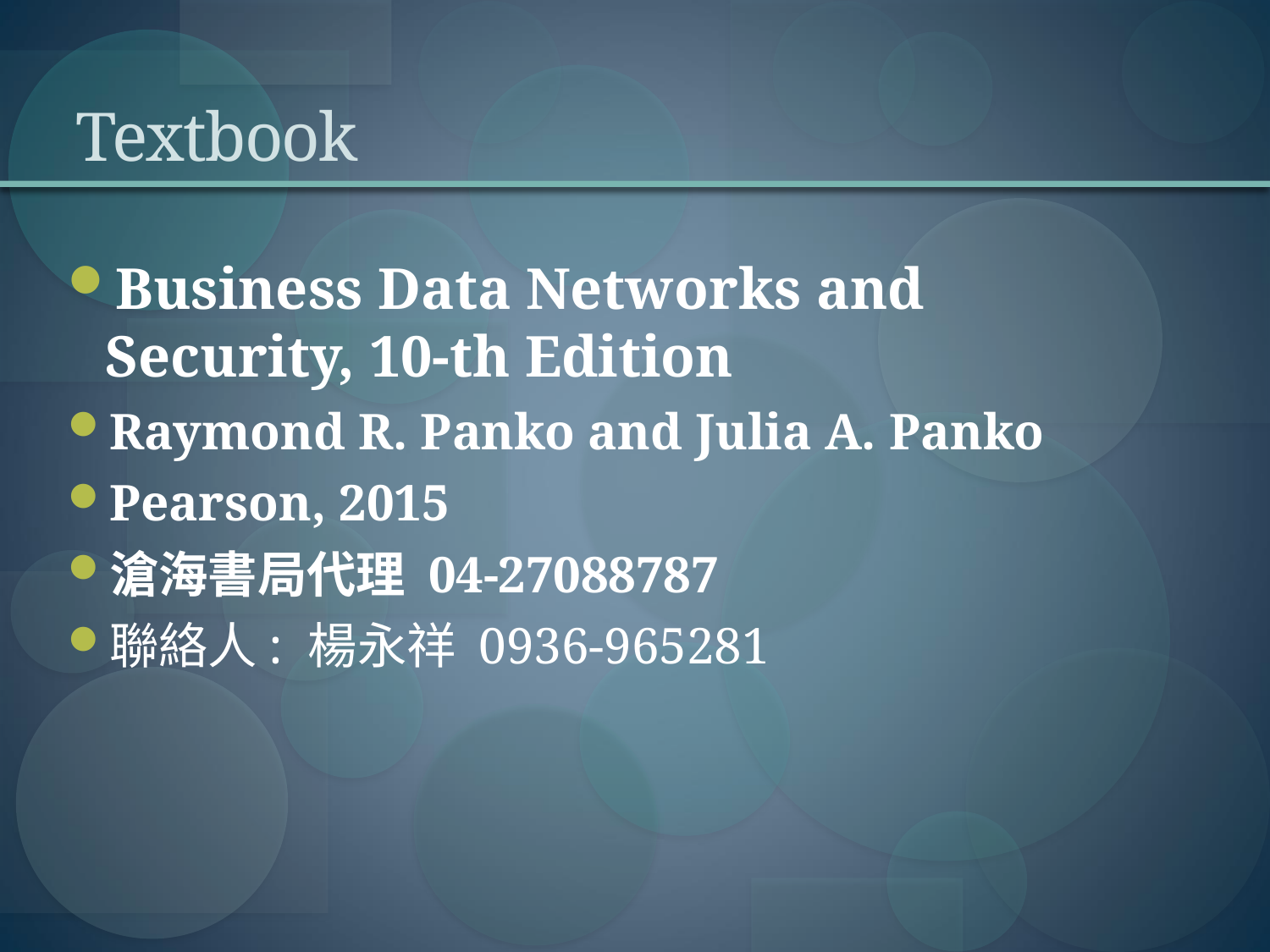

# Textbook
Business Data Networks and Security, 10-th Edition
Raymond R. Panko and Julia A. Panko
Pearson, 2015
滄海書局代理 04-27088787
聯絡人: 楊永祥 0936-965281